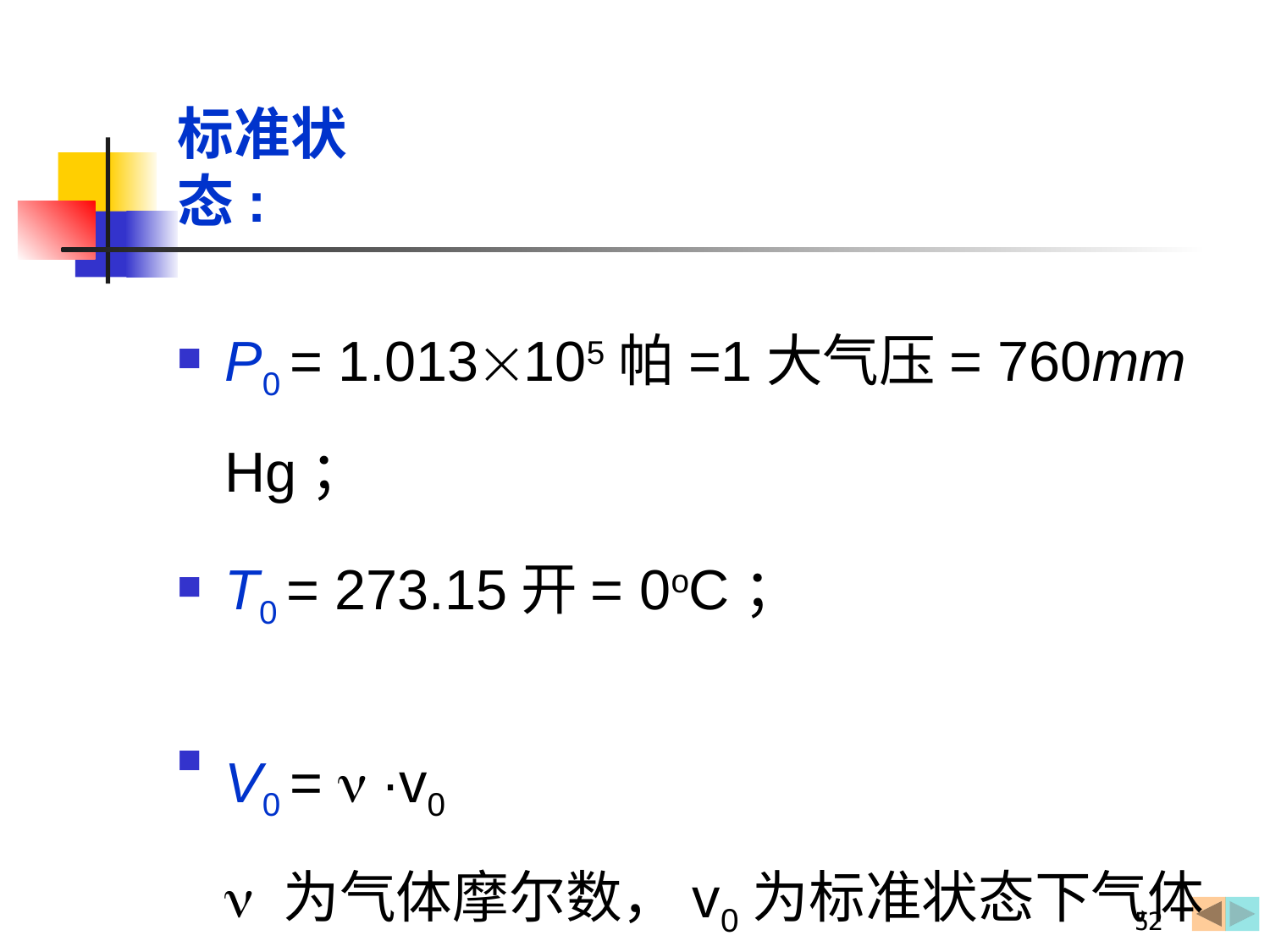

# 标准状态:
P0 = 1.013×105帕=1大气压= 760mm Hg；
T0 = 273.15开= 0oC；
V0 = ν .v0
ν 为气体摩尔数，v0为标准状态下气体的摩尔体积 v0 = 22.4升
52